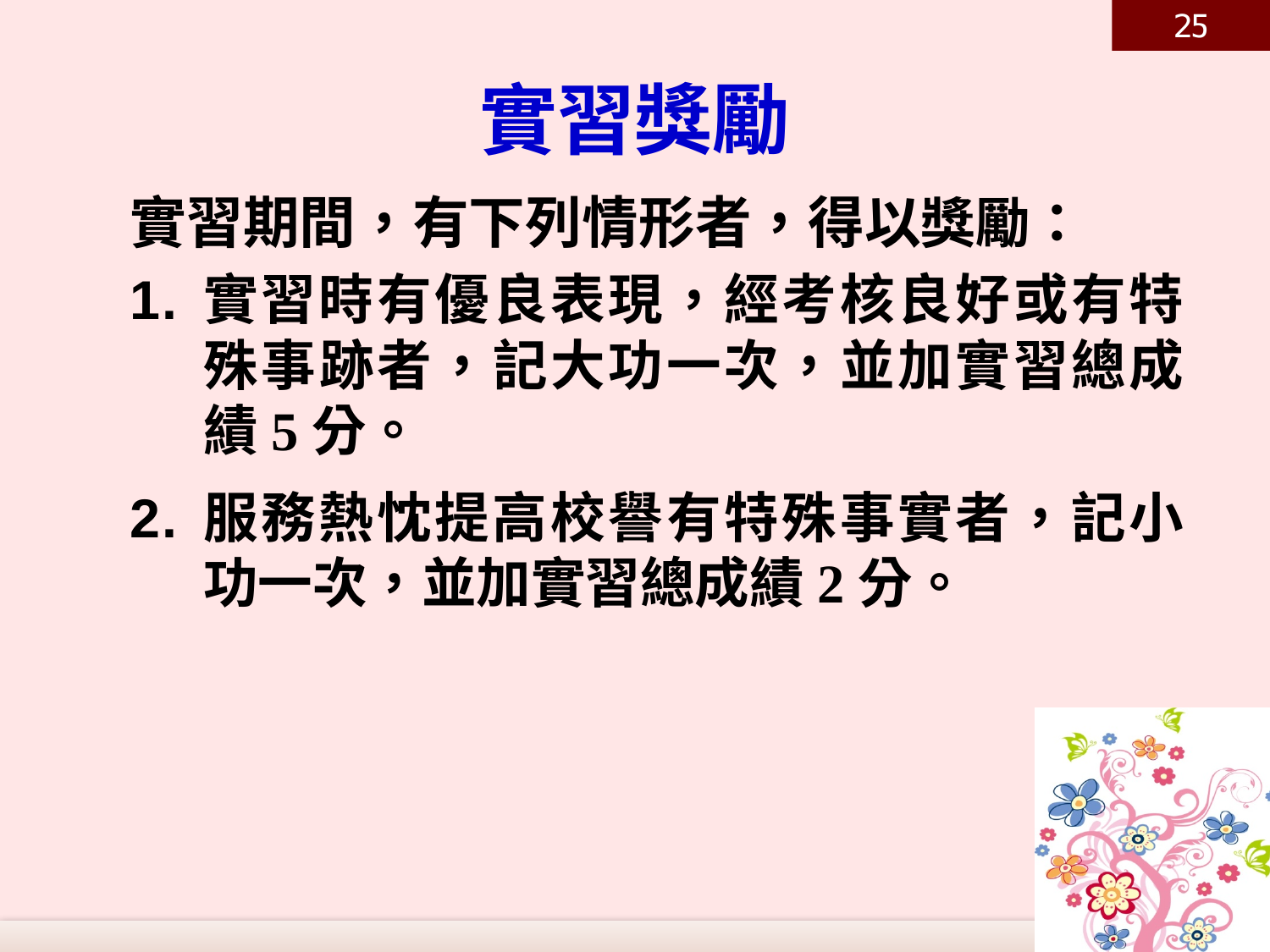

25
# 實習獎勵
實習期間，有下列情形者，得以獎勵：
實習時有優良表現，經考核良好或有特殊事跡者，記大功一次，並加實習總成績5分。
服務熱忱提高校譽有特殊事實者，記小功一次，並加實習總成績2分。